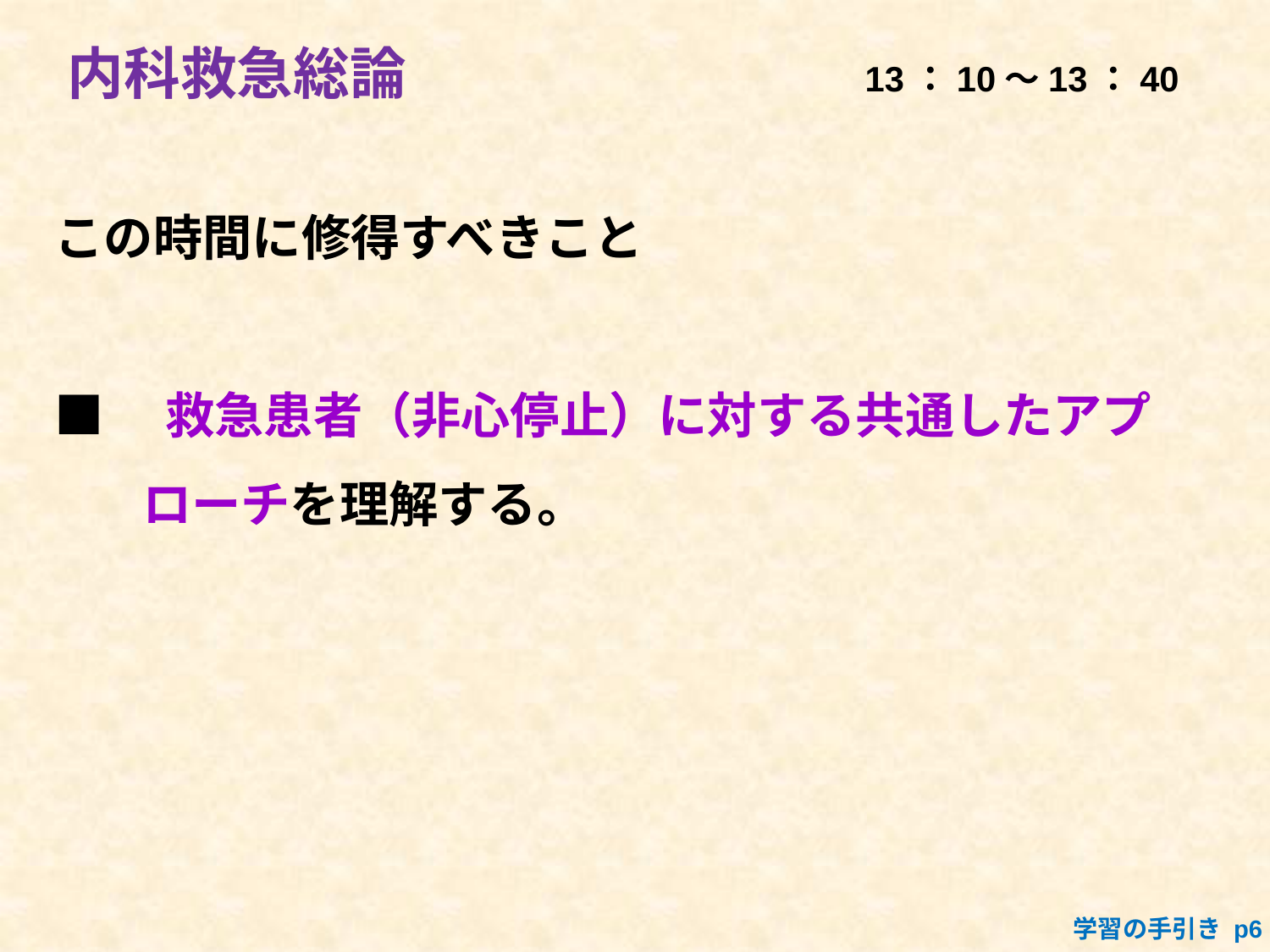

内科救急総論
13：10～13：40
この時間に修得すべきこと

■　救急患者（非心停止）に対する共通したアプローチを理解する。
学習の手引き p6